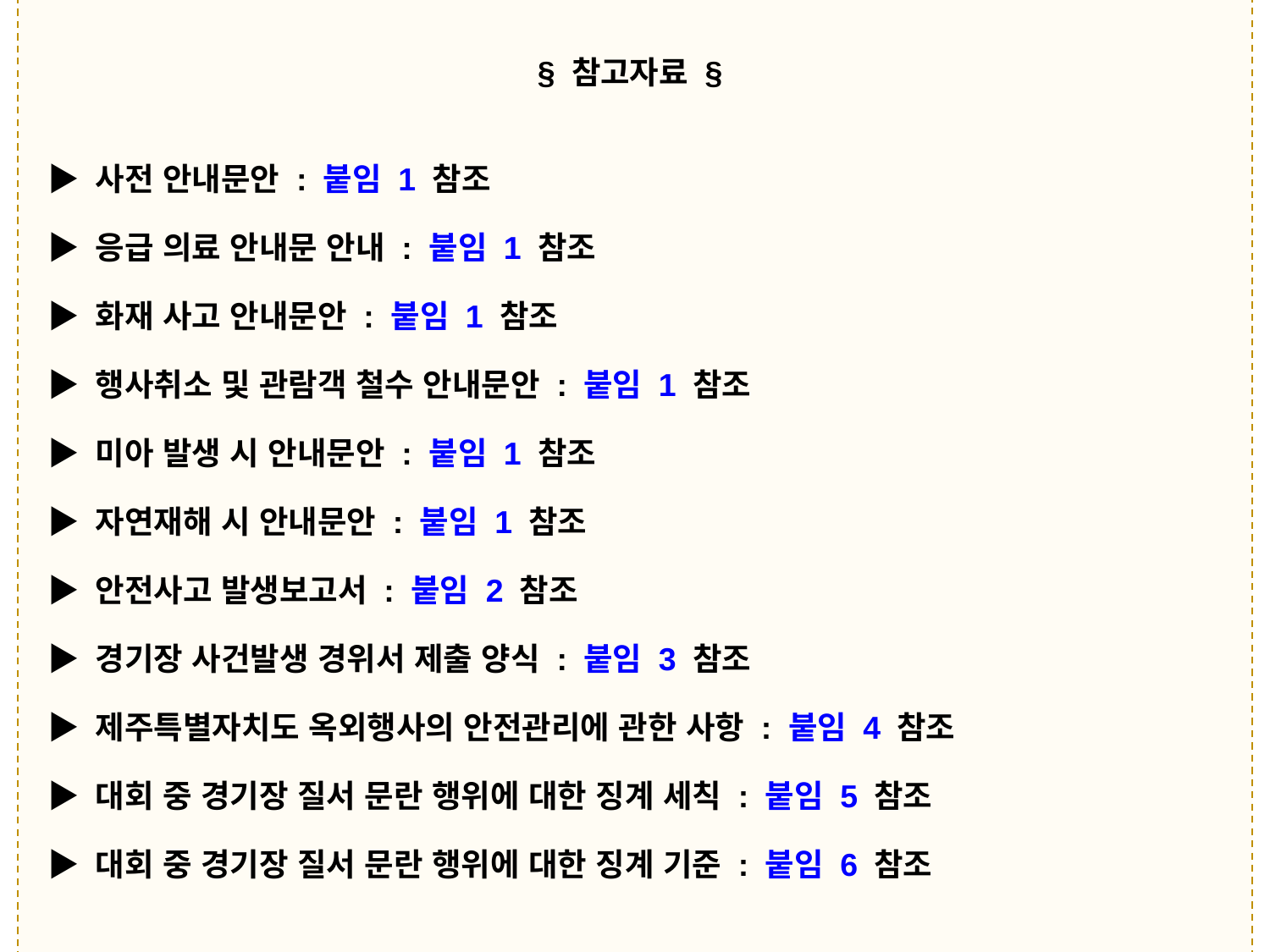

§ 참고자료 §

▶ 사전 안내문안 : 붙임 1 참조
▶ 응급 의료 안내문 안내 : 붙임 1 참조
▶ 화재 사고 안내문안 : 붙임 1 참조
▶ 행사취소 및 관람객 철수 안내문안 : 붙임 1 참조
▶ 미아 발생 시 안내문안 : 붙임 1 참조
▶ 자연재해 시 안내문안 : 붙임 1 참조
▶ 안전사고 발생보고서 : 붙임 2 참조
▶ 경기장 사건발생 경위서 제출 양식 : 붙임 3 참조
▶ 제주특별자치도 옥외행사의 안전관리에 관한 사항 : 붙임 4 참조
▶ 대회 중 경기장 질서 문란 행위에 대한 징계 세칙 : 붙임 5 참조
▶ 대회 중 경기장 질서 문란 행위에 대한 징계 기준 : 붙임 6 참조